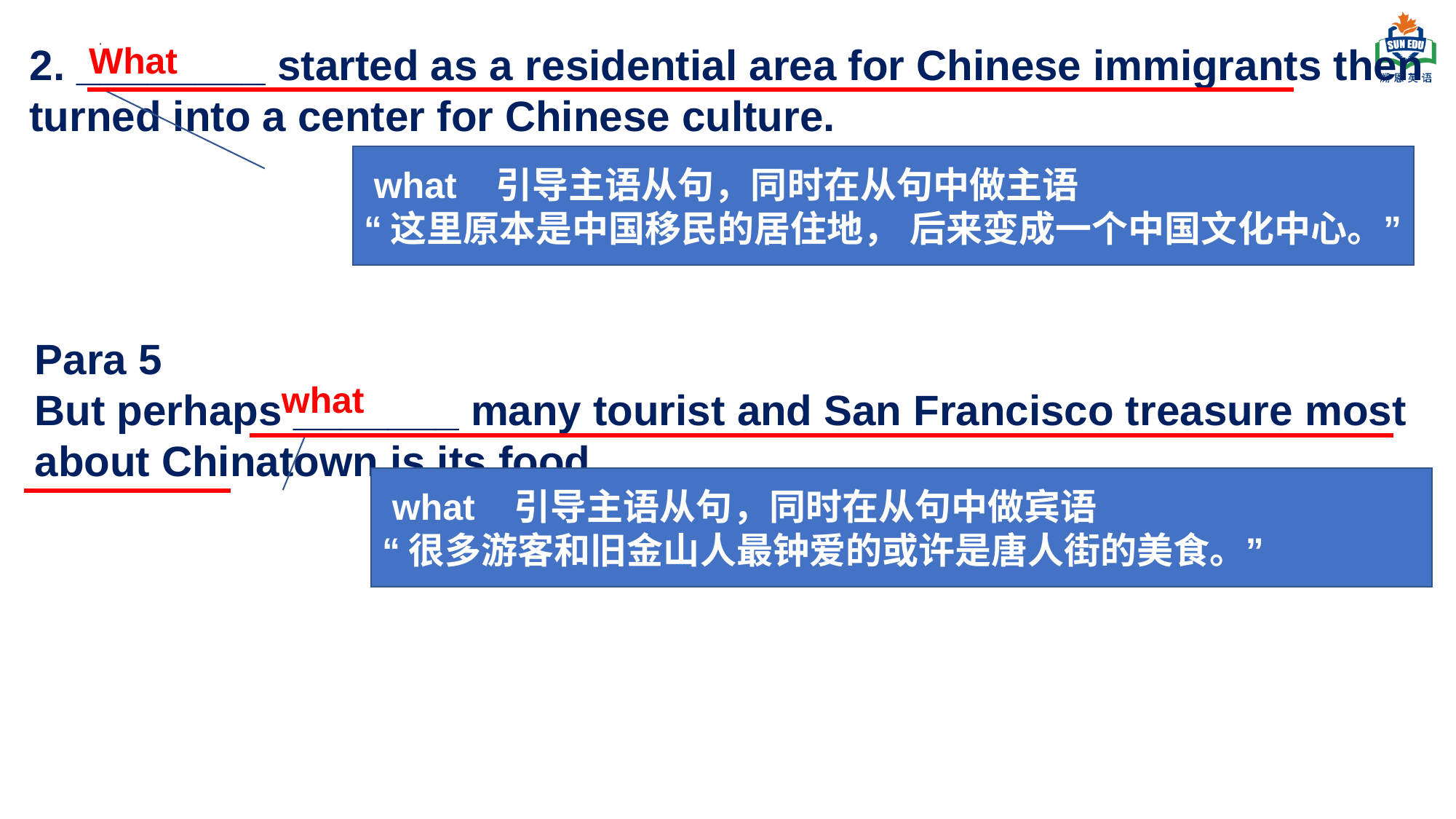

2. ________ started as a residential area for Chinese immigrants then turned into a center for Chinese culture.
What
 what   引导主语从句，同时在从句中做主语
“这里原本是中国移民的居住地， 后来变成一个中国文化中心。”
Para 5
But perhaps _______ many tourist and San Francisco treasure most about Chinatown is its food.

what
 what   引导主语从句，同时在从句中做宾语
“很多游客和旧金山人最钟爱的或许是唐人街的美食。”